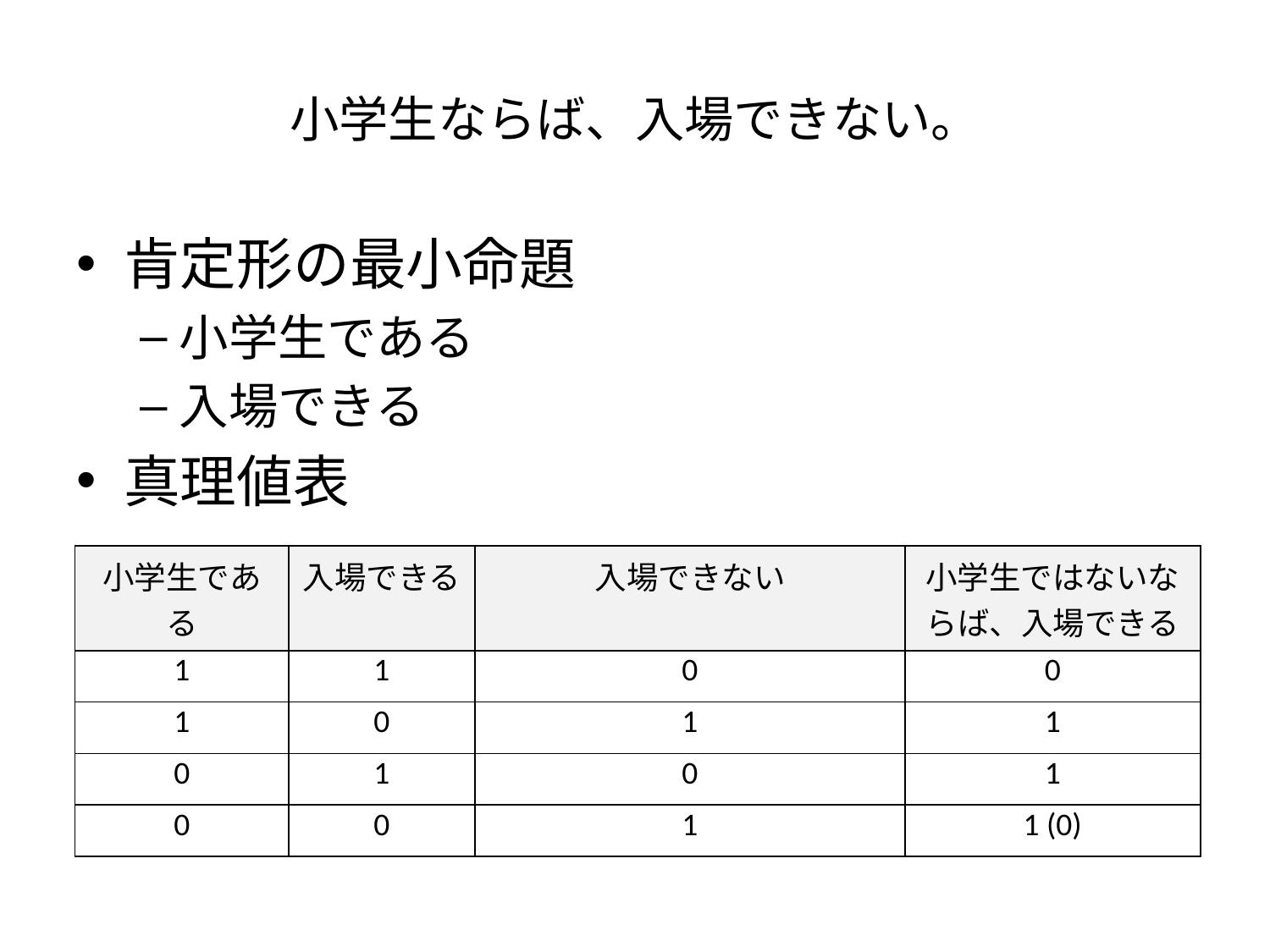

# 小学生ならば、入場できない。
肯定形の最小命題
小学生である
入場できる
真理値表
| 小学生である | 入場できる | 入場できない | 小学生ではないならば、入場できる |
| --- | --- | --- | --- |
| 1 | 1 | 0 | 0 |
| 1 | 0 | 1 | 1 |
| 0 | 1 | 0 | 1 |
| 0 | 0 | 1 | 1 (0) |